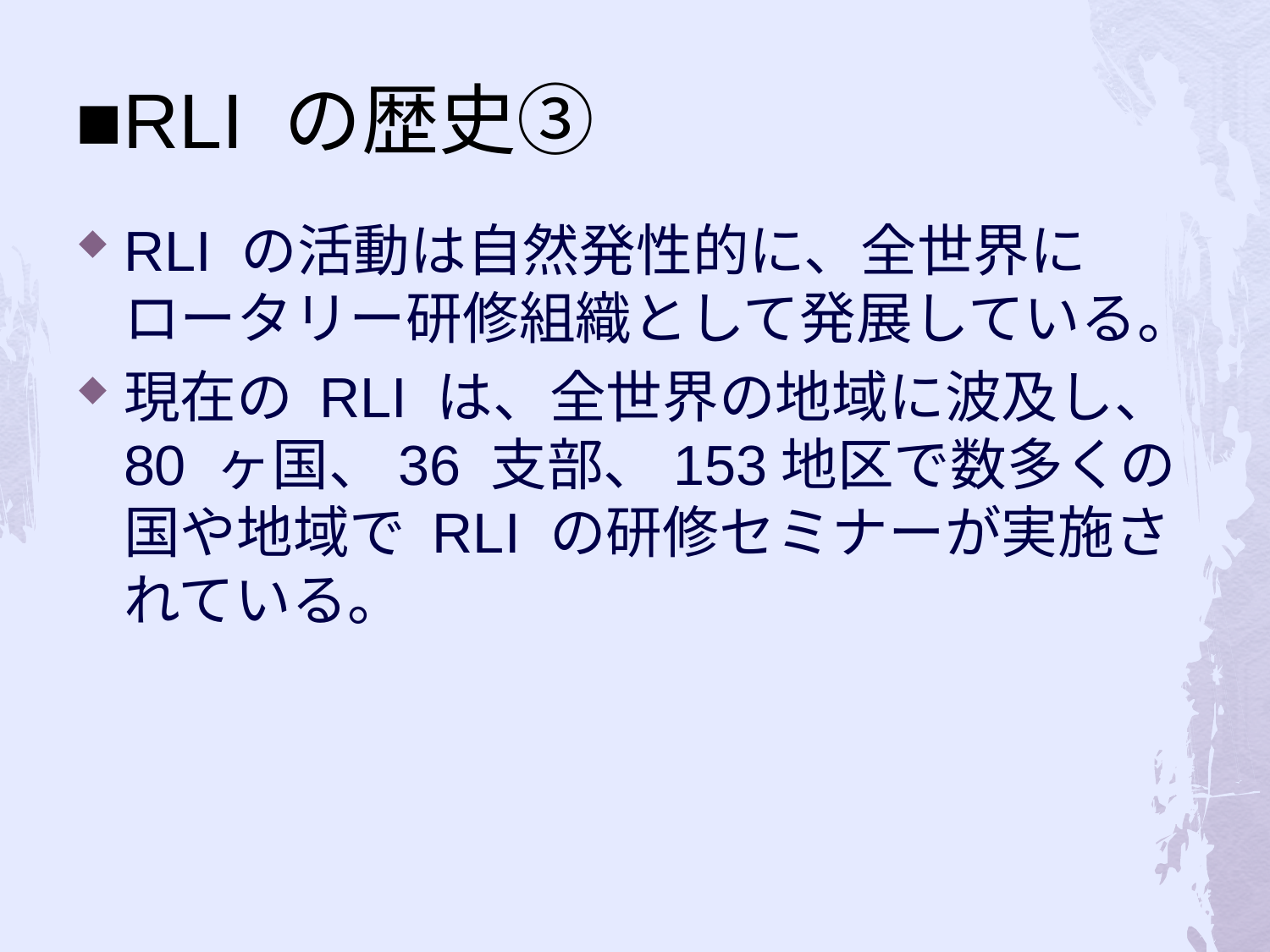

# ■RLI の歴史③
RLI の活動は自然発性的に、全世界にロータリー研修組織として発展している。
現在の RLI は、全世界の地域に波及し、80 ヶ国、36 支部、153地区で数多くの国や地域で RLI の研修セミナーが実施されている。